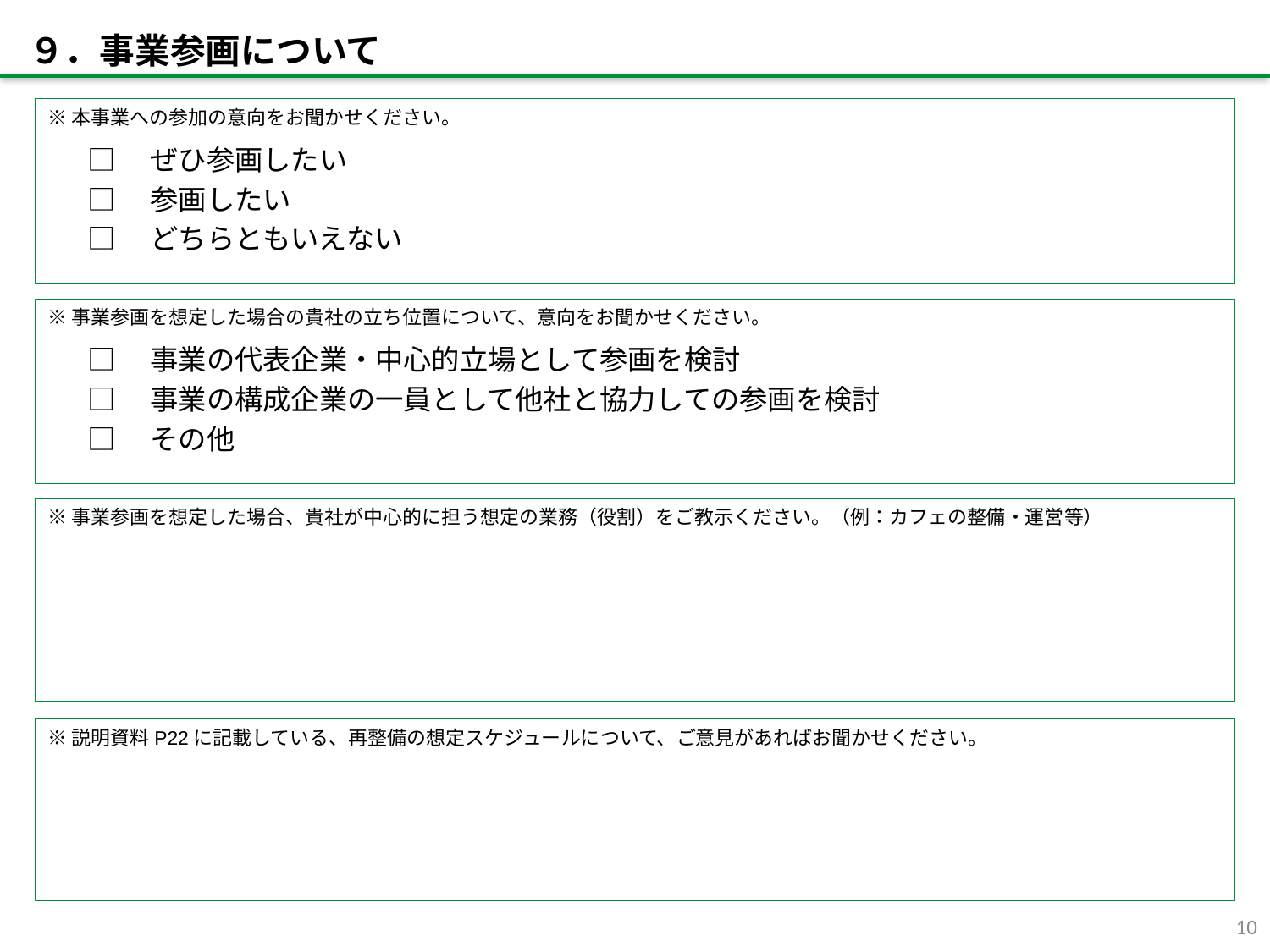

９．事業参画について
※本事業への参加の意向をお聞かせください。
□　ぜひ参画したい
□　参画したい
□　どちらともいえない
※事業参画を想定した場合の貴社の立ち位置について、意向をお聞かせください。
□　事業の代表企業・中心的立場として参画を検討
□　事業の構成企業の一員として他社と協力しての参画を検討
□　その他
※事業参画を想定した場合、貴社が中心的に担う想定の業務（役割）をご教示ください。（例：カフェの整備・運営等）
※説明資料P22に記載している、再整備の想定スケジュールについて、ご意見があればお聞かせください。
10